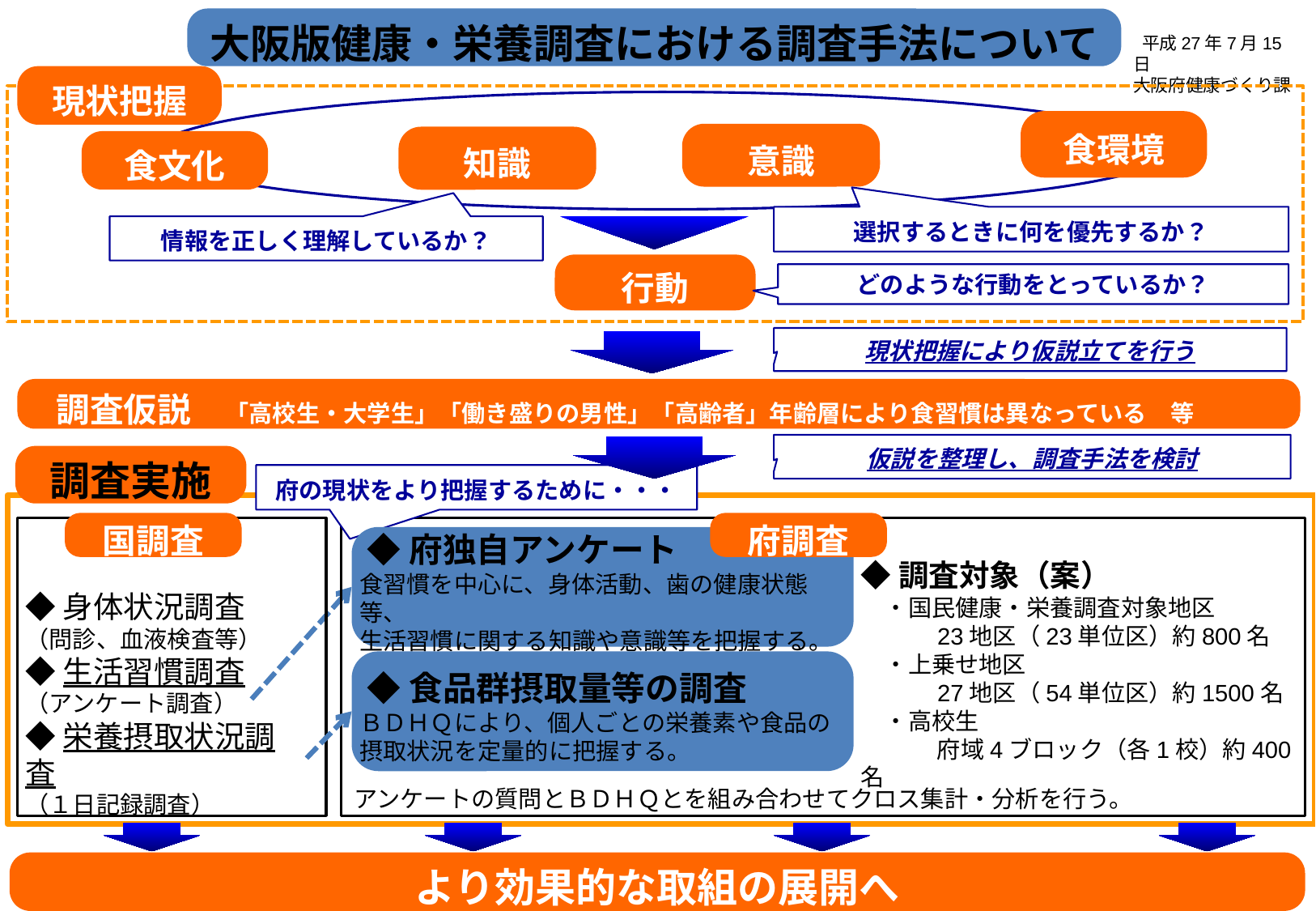

大阪版健康・栄養調査における調査手法について
 平成27年7月15日
大阪府健康づくり課
現状把握

食環境
意識
知識
食文化
選択するときに何を優先するか？
情報を正しく理解しているか？

行動
どのような行動をとっているか？
現状把握により仮説立てを行う

　調査仮説　「高校生・大学生」「働き盛りの男性」「高齢者」年齢層により食習慣は異なっている　等
仮説を整理し、調査手法を検討

調査実施
府の現状をより把握するために・・・

国調査
府調査

 ◆府独自アンケート
食習慣を中心に、身体活動、歯の健康状態等、
生活習慣に関する知識や意識等を把握する。
◆調査対象（案）
　・国民健康・栄養調査対象地区
　　　23地区（23単位区）約800名
　・上乗せ地区
　　　27地区（54単位区）約1500名
　・高校生
　　 　府域4ブロック（各1校）約400名
◆身体状況調査
（問診、血液検査等）
◆生活習慣調査
（アンケート調査）
◆栄養摂取状況調査
（１日記録調査）
 ◆食品群摂取量等の調査
ＢＤＨＱにより、個人ごとの栄養素や食品の摂取状況を定量的に把握する。
アンケートの質問とＢＤＨＱとを組み合わせてクロス集計・分析を行う。

より効果的な取組の展開へ